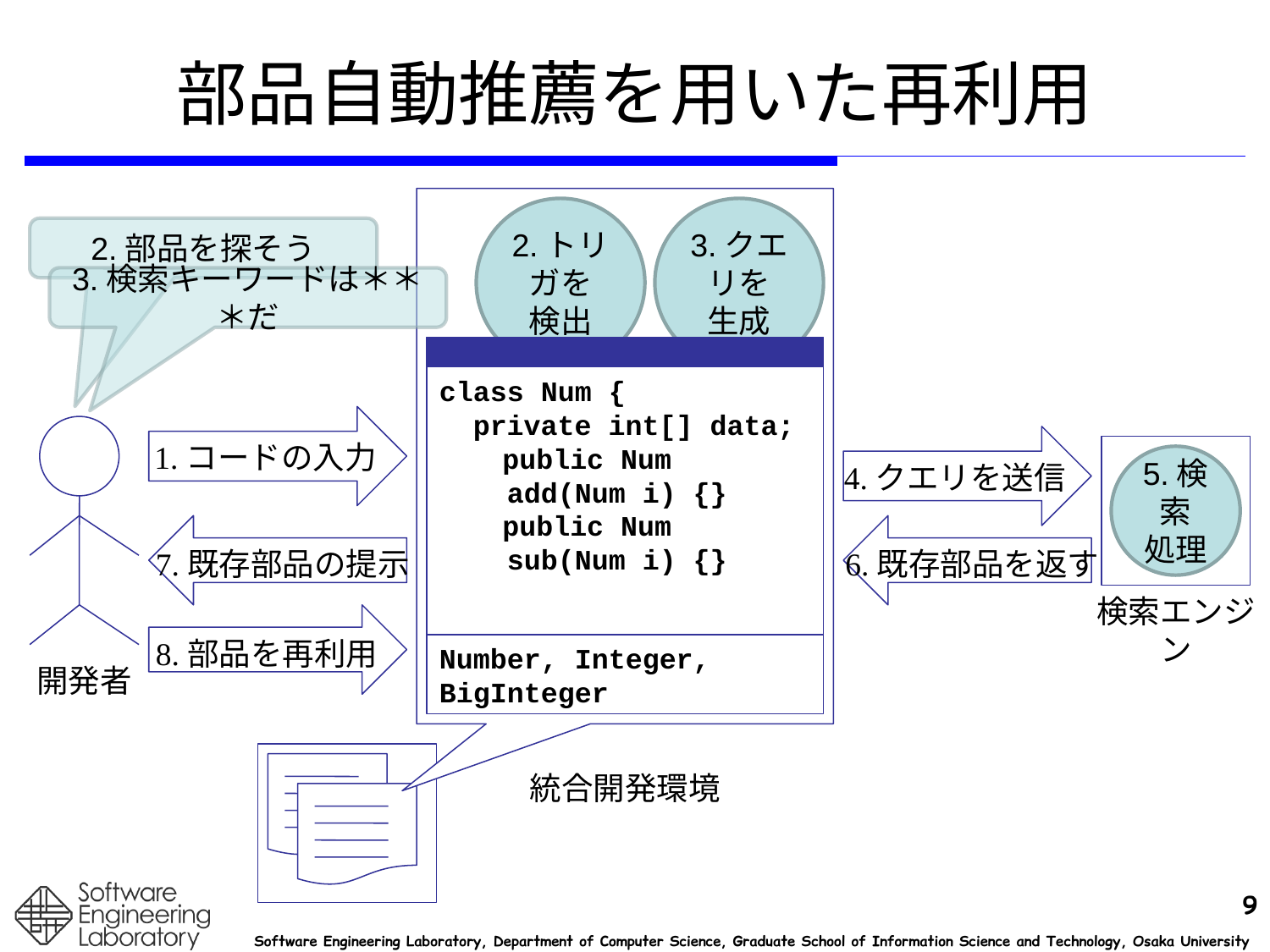

# 部品自動推薦を用いた再利用

2.トリガを
検出
3.クエリを
生成
2.部品を探そう
3.検索キーワードは＊＊＊だ

class Num {
  private int[] data;
　　public Num
    add(Num i) {}
　　public Num
    sub(Num i) {}
1.コードの入力

4.クエリを送信

5.検索
処理
7.既存部品の提示
6.既存部品を返す
検索エンジン
8.部品を再利用
Number, Integer, BigInteger
開発者

統合開発環境